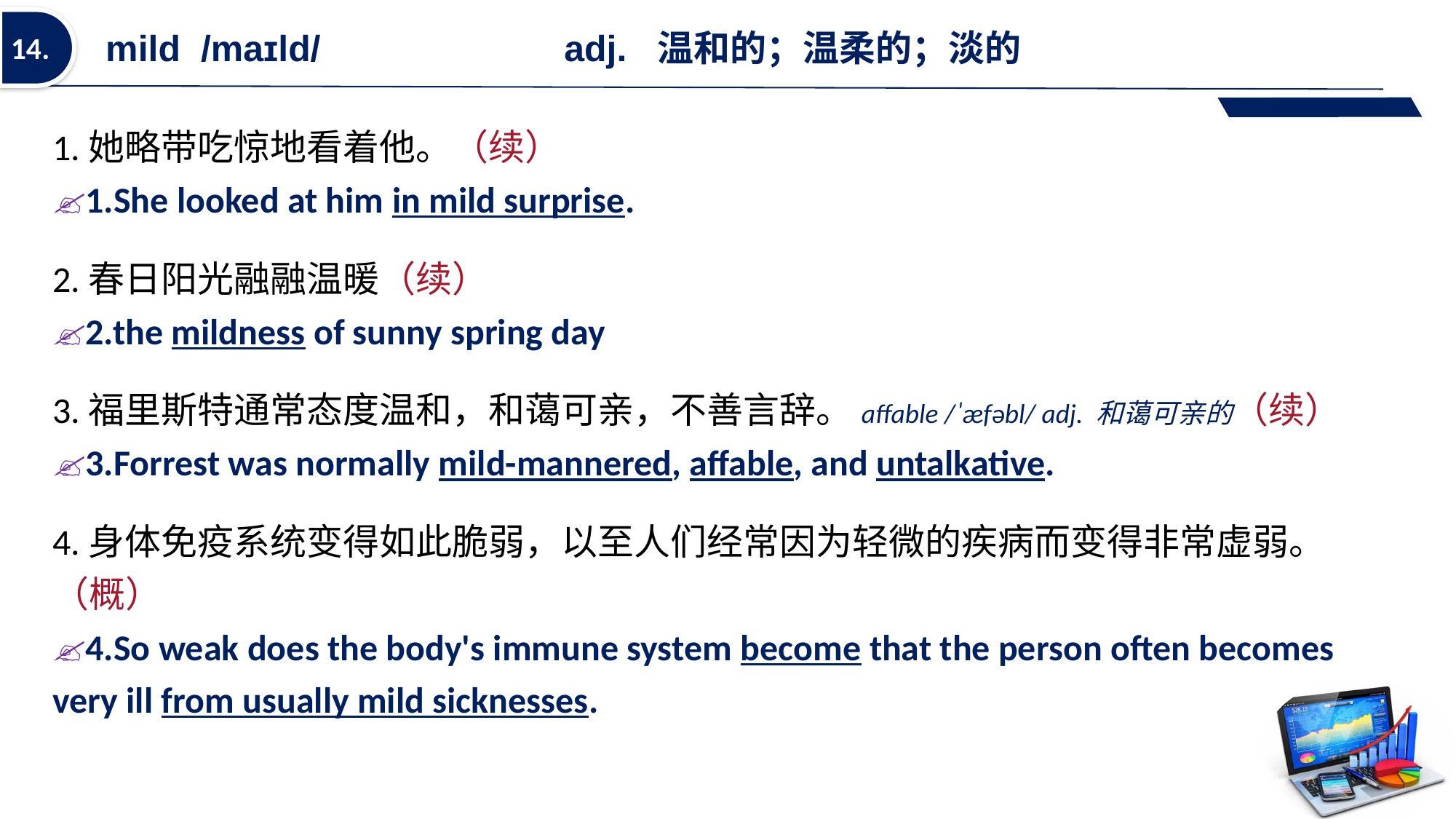

mild  /maɪld/                        adj.  温和的；温柔的；淡的

14.
1.她略带吃惊地看着他。（续）
✍1.She looked at him in mild surprise.

2.春日阳光融融温暖（续）
✍2.the mildness of sunny spring day

3.福里斯特通常态度温和，和蔼可亲，不善言辞。affable /ˈæfəbl/ adj. 和蔼可亲的（续）
✍3.Forrest was normally mild-mannered, affable, and untalkative.

4.身体免疫系统变得如此脆弱，以至人们经常因为轻微的疾病而变得非常虚弱。（概）
✍4.So weak does the body's immune system become that the person often becomes very ill from usually mild sicknesses.